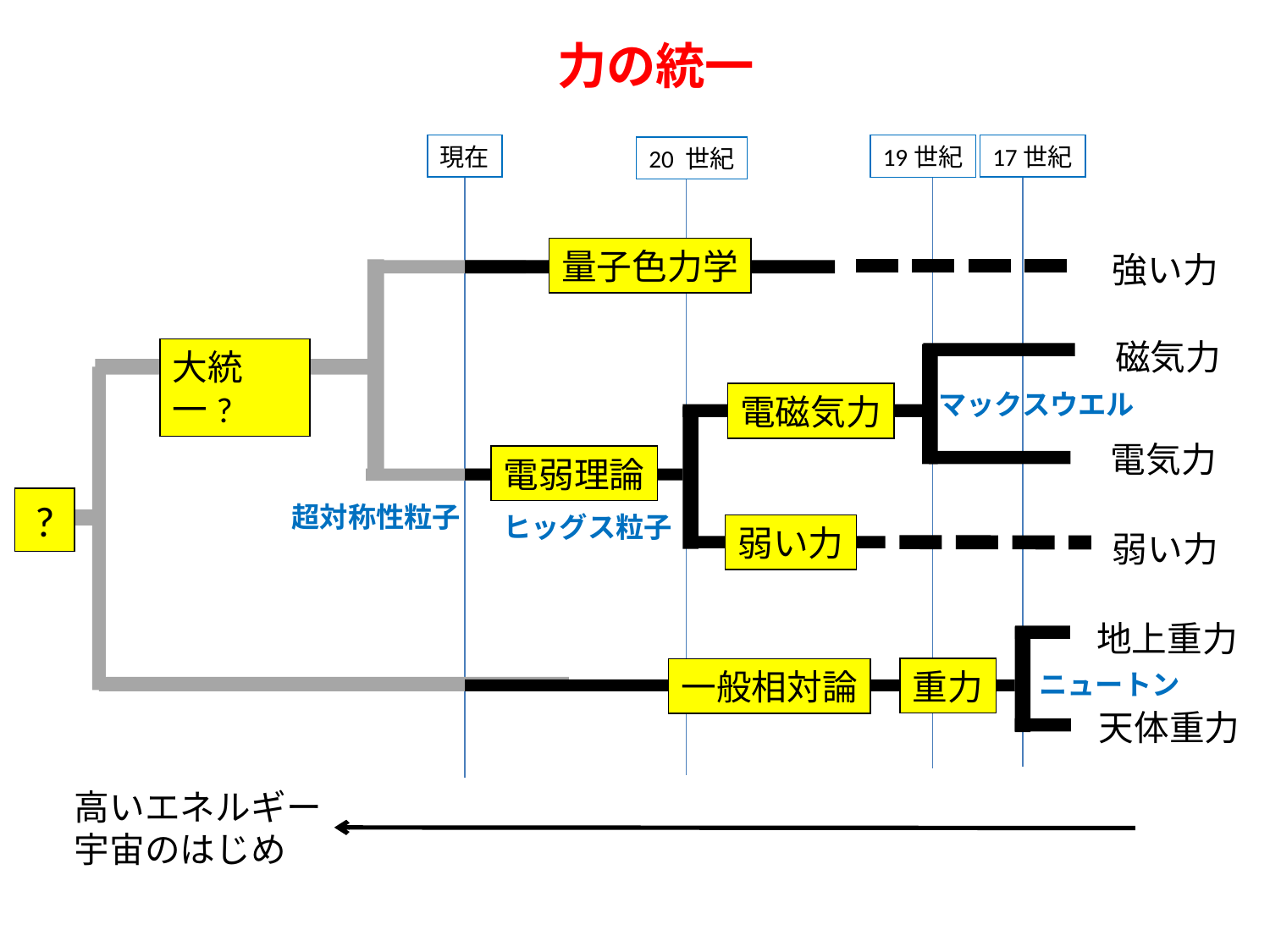

力の統一
現在
17世紀
19世紀
20 世紀
量子色力学
強い力

磁気力
大統一?

マックスウエル
電磁気力

電気力
電弱理論

?
超対称性粒子
ヒッグス粒子

弱い力
弱い力

地上重力

重力
一般相対論
ニュートン

天体重力

高いエネルギー
宇宙のはじめ